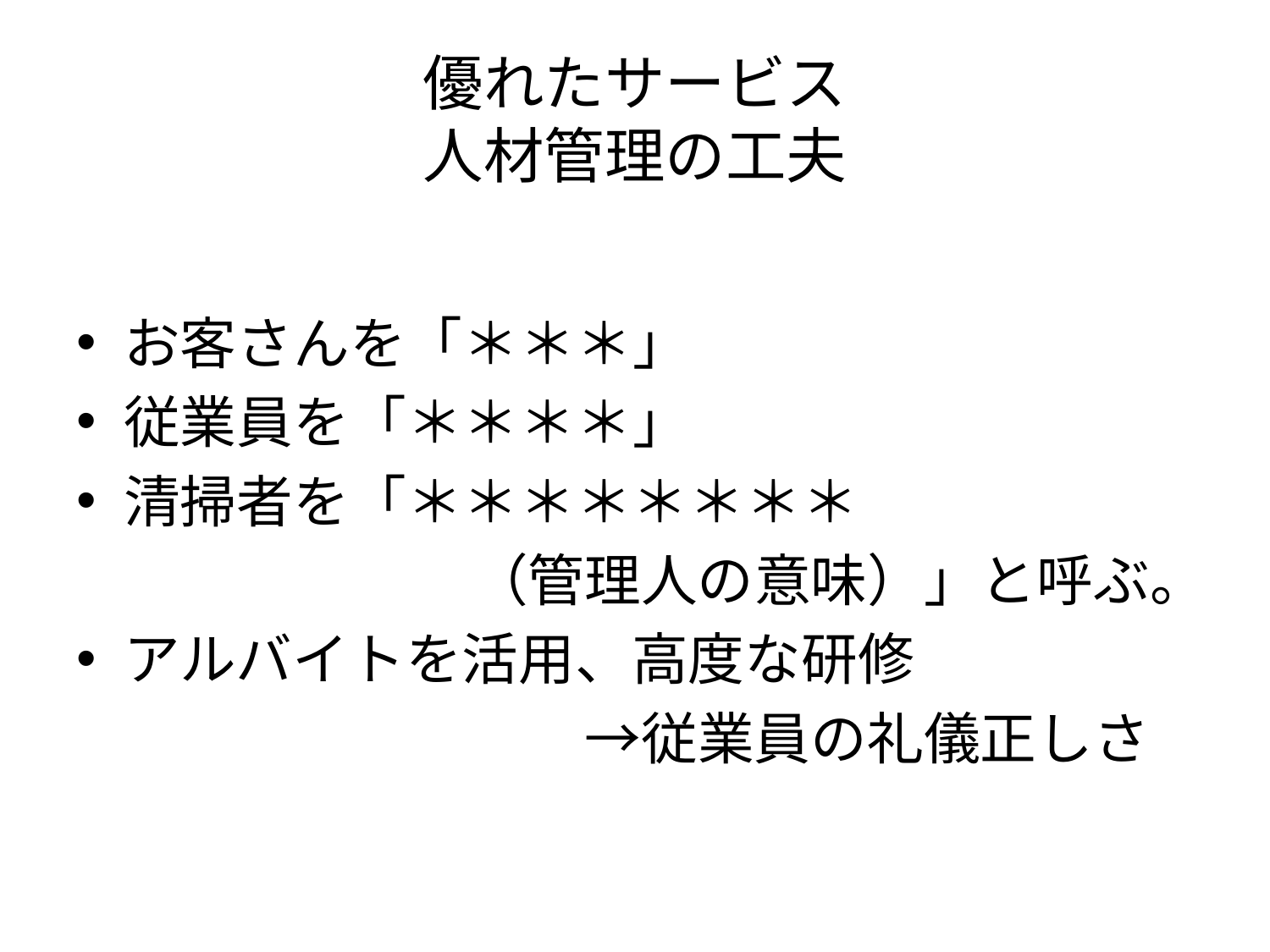

# 優れたサービス 人材管理の工夫

お客さんを「＊＊＊」
従業員を「＊＊＊＊」
清掃者を「＊＊＊＊＊＊＊＊
　　　　　　　（管理人の意味）」と呼ぶ。
アルバイトを活用、高度な研修
　　　　　　　　　→従業員の礼儀正しさ